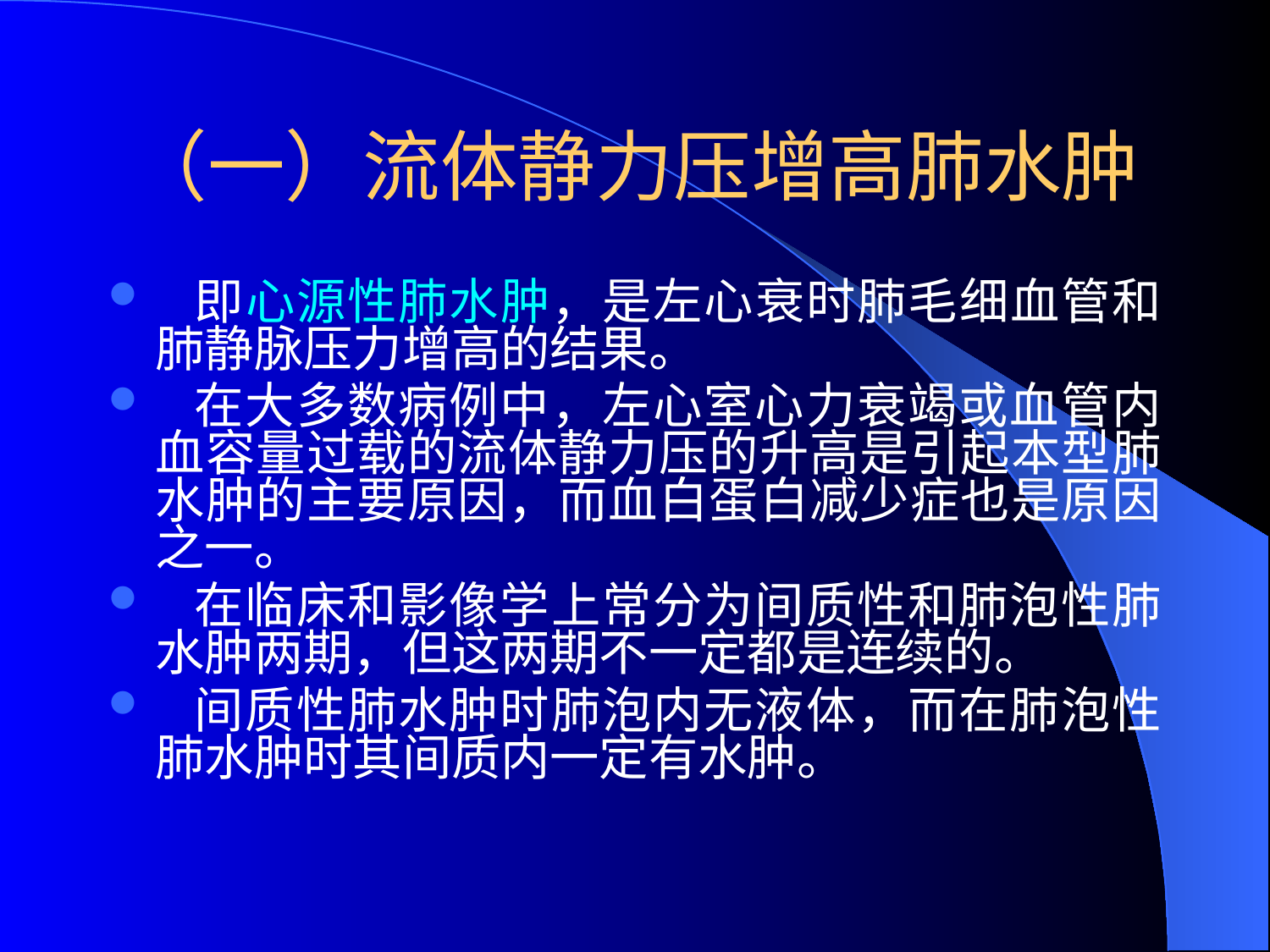

# （一）流体静力压增高肺水肿
  即心源性肺水肿，是左心衰时肺毛细血管和肺静脉压力增高的结果。
  在大多数病例中，左心室心力衰竭或血管内血容量过载的流体静力压的升高是引起本型肺水肿的主要原因，而血白蛋白减少症也是原因之一。
  在临床和影像学上常分为间质性和肺泡性肺水肿两期，但这两期不一定都是连续的。
  间质性肺水肿时肺泡内无液体，而在肺泡性肺水肿时其间质内一定有水肿。